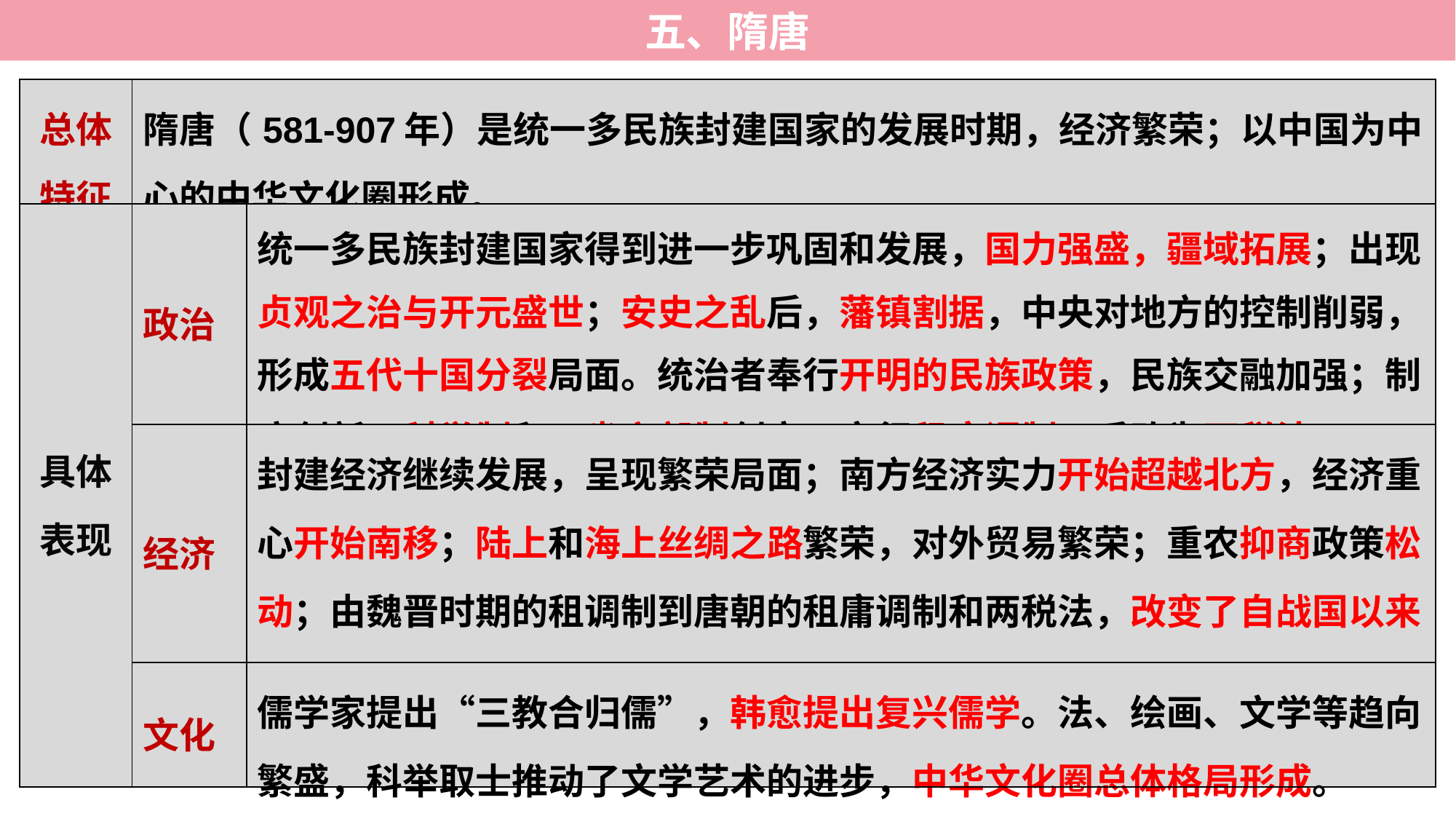

五、隋唐
| 总体特征 | 隋唐（581-907年）是统一多民族封建国家的发展时期，经济繁荣；以中国为中心的中华文化圈形成。 |  |
| --- | --- | --- |
| 具体表现 | 政治 | 统一多民族封建国家得到进一步巩固和发展，国力强盛，疆域拓展；出现贞观之治与开元盛世；安史之乱后，藩镇割据，中央对地方的控制削弱，形成五代十国分裂局面。统治者奉行开明的民族政策，民族交融加强；制度创新，科举制和三省六部制创立，实行租庸调制，后改为两税法； |
|  | 经济 | 封建经济继续发展，呈现繁荣局面；南方经济实力开始超越北方，经济重心开始南移；陆上和海上丝绸之路繁荣，对外贸易繁荣；重农抑商政策松动；由魏晋时期的租调制到唐朝的租庸调制和两税法，改变了自战国以来以人丁为主的赋税制度，减轻了政府对农民的人身控制。 |
|  | 文化 | 儒学家提出“三教合归儒”，韩愈提出复兴儒学。法、绘画、文学等趋向繁盛，科举取士推动了文学艺术的进步，中华文化圈总体格局形成。 |